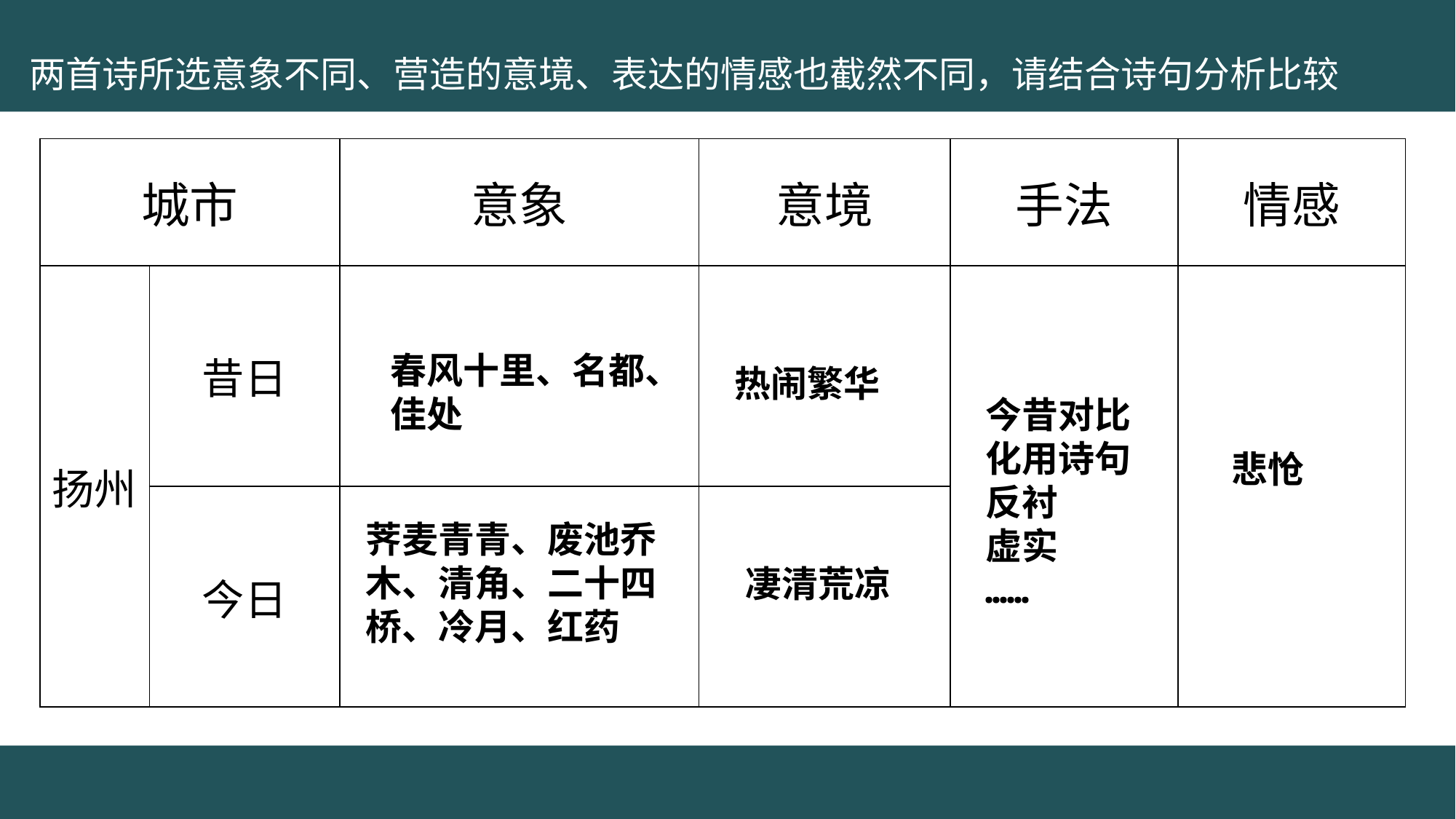

两首诗所选意象不同、营造的意境、表达的情感也截然不同，请结合诗句分析比较
盈
(繁华)
| 城市 |  | 意象 | 意境 | 手法 | 情感 |
| --- | --- | --- | --- | --- | --- |
| 扬州 | 昔日 |  |  |  |  |
|  | 今日 |  |  |  |  |
春风十里、名都、佳处
热闹繁华
今昔对比
化用诗句
反衬
虚实
……
悲怆
荠麦青青、废池乔木、清角、二十四桥、冷月、红药
凄清荒凉